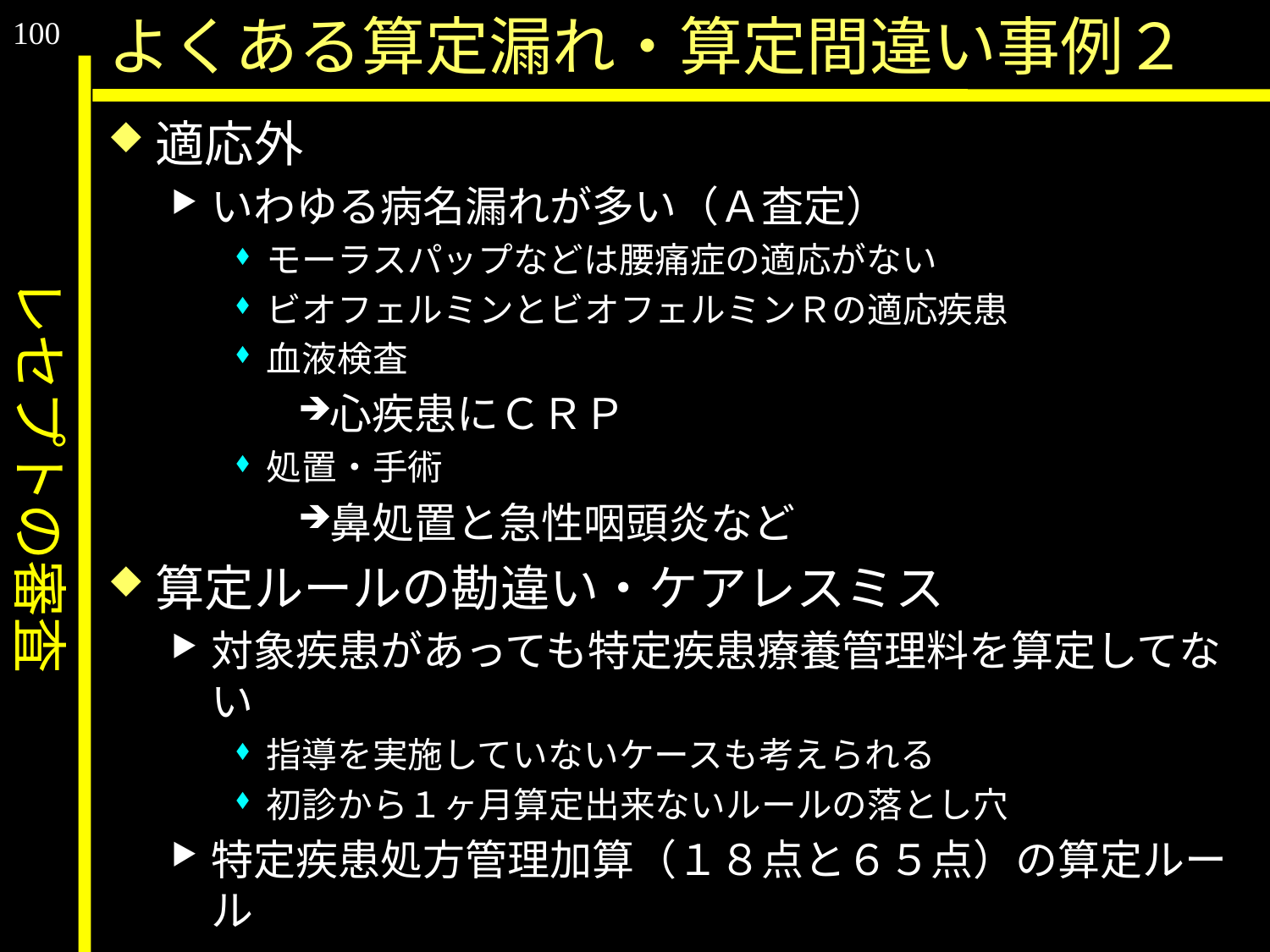

100
レセプトの審査
よくある算定漏れ・算定間違い事例２

適応外
いわゆる病名漏れが多い（Ａ査定）
モーラスパップなどは腰痛症の適応がない
ビオフェルミンとビオフェルミンＲの適応疾患
血液検査
心疾患にＣＲＰ
処置・手術
鼻処置と急性咽頭炎など
算定ルールの勘違い・ケアレスミス
対象疾患があっても特定疾患療養管理料を算定してない
指導を実施していないケースも考えられる
初診から１ヶ月算定出来ないルールの落とし穴
特定疾患処方管理加算（１８点と６５点）の算定ルール